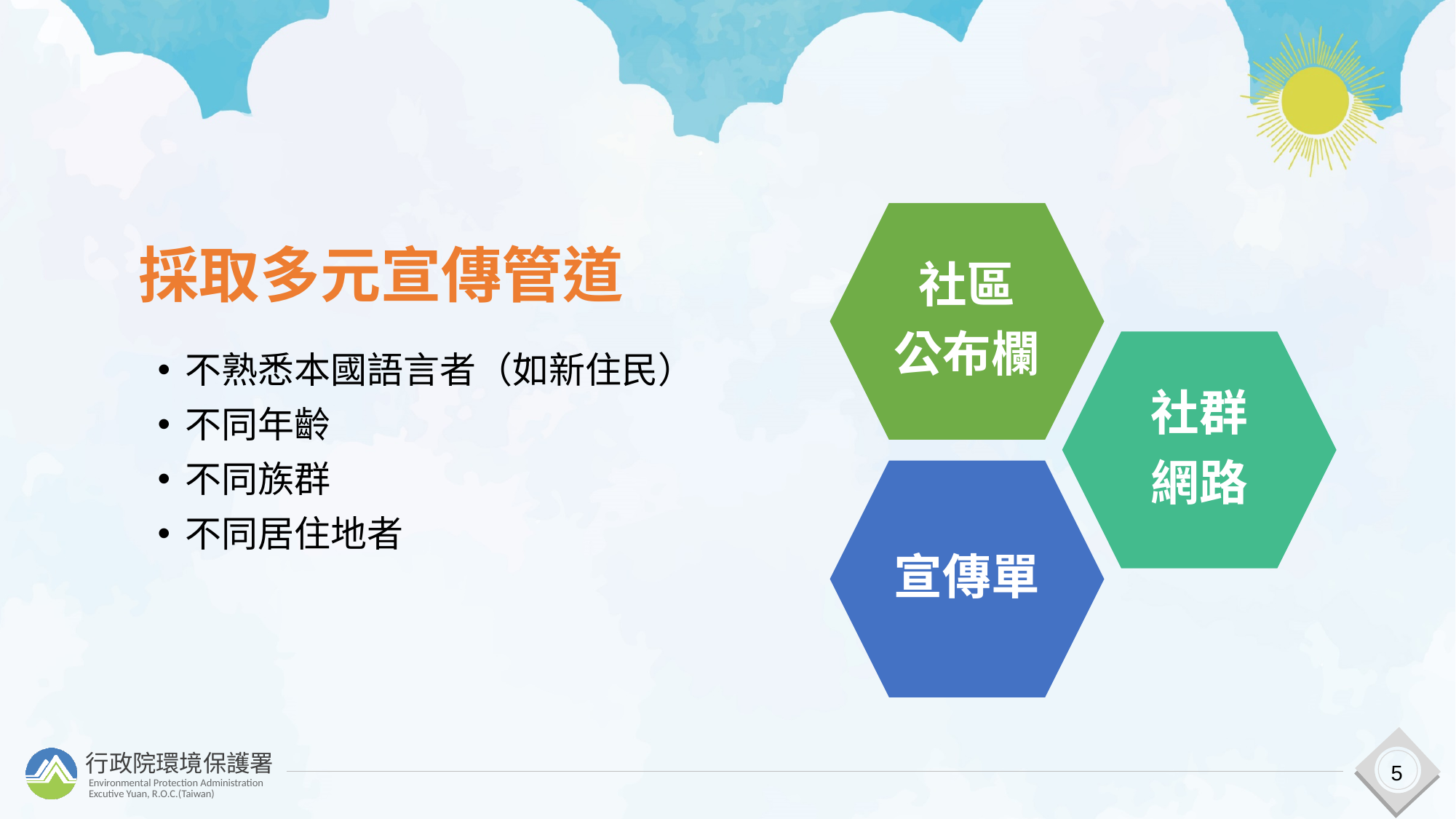

社區
公布欄
社群
網路
宣傳單
採取多元宣傳管道
不熟悉本國語言者（如新住民）
不同年齡
不同族群
不同居住地者
5